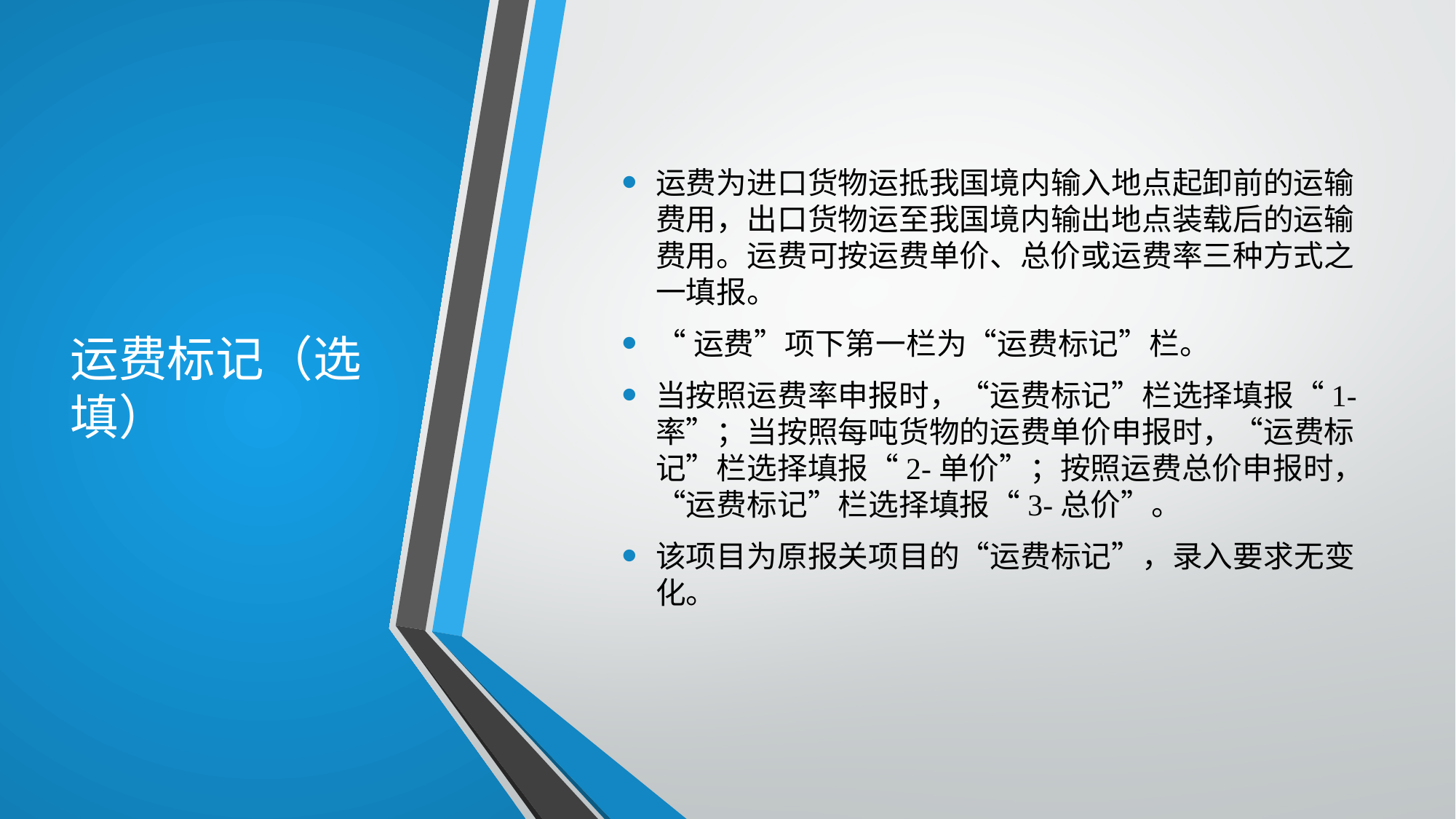

# 运费标记（选填）
运费为进口货物运抵我国境内输入地点起卸前的运输费用，出口货物运至我国境内输出地点装载后的运输费用。运费可按运费单价、总价或运费率三种方式之一填报。
“运费”项下第一栏为“运费标记”栏。
当按照运费率申报时，“运费标记”栏选择填报“1-率”；当按照每吨货物的运费单价申报时，“运费标记”栏选择填报“2-单价”；按照运费总价申报时，“运费标记”栏选择填报“3-总价”。
该项目为原报关项目的“运费标记”，录入要求无变化。